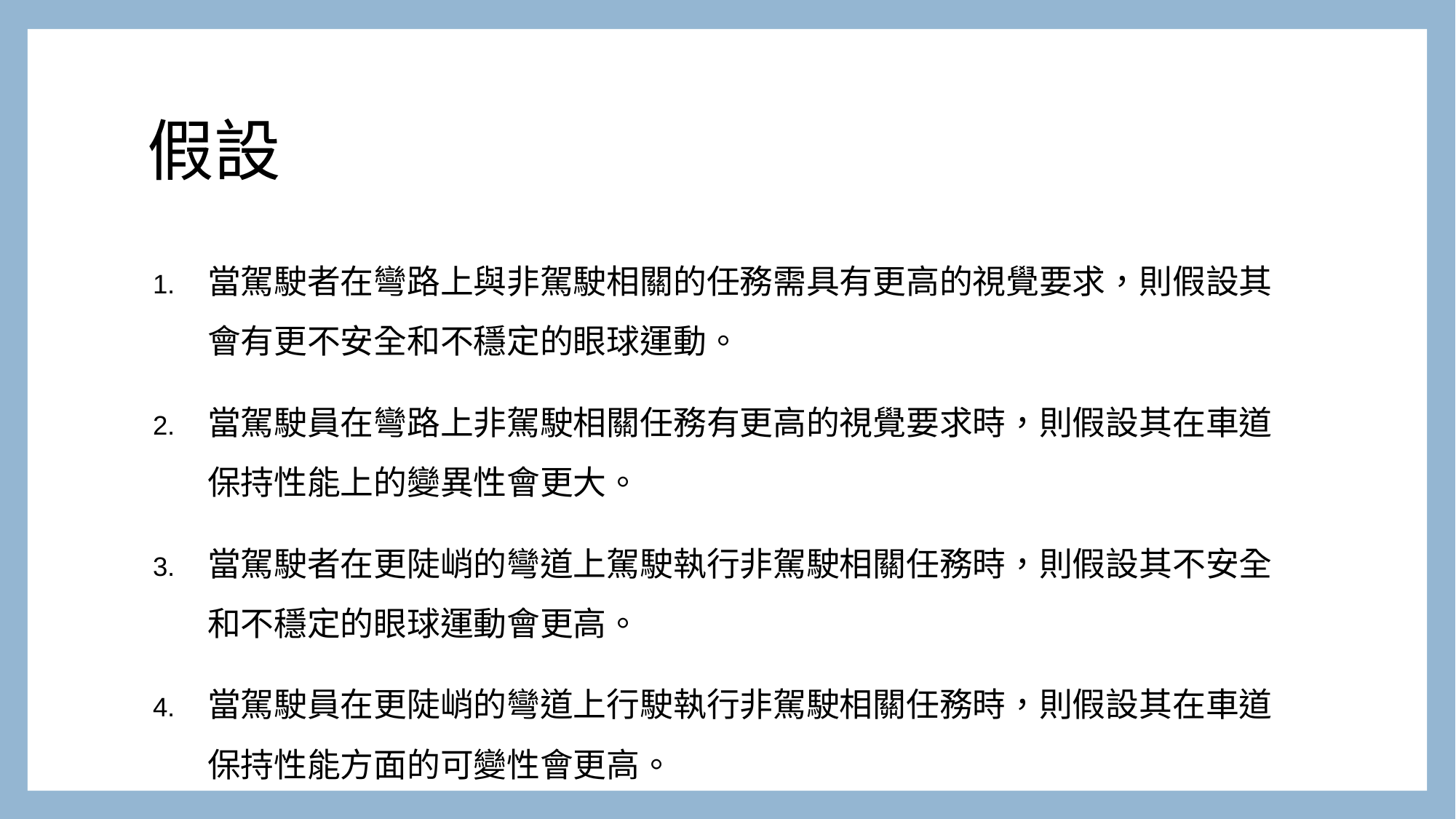

# 假設
當駕駛者在彎路上與非駕駛相關的任務需具有更高的視覺要求，則假設其會有更不安全和不穩定的眼球運動。
當駕駛員在彎路上非駕駛相關任務有更高的視覺要求時，則假設其在車道保持性能上的變異性會更大。
當駕駛者在更陡峭的彎道上駕駛執行非駕駛相關任務時，則假設其不安全和不穩定的眼球運動會更高。
當駕駛員在更陡峭的彎道上行駛執行非駕駛相關任務時，則假設其在車道保持性能方面的可變性會更高。